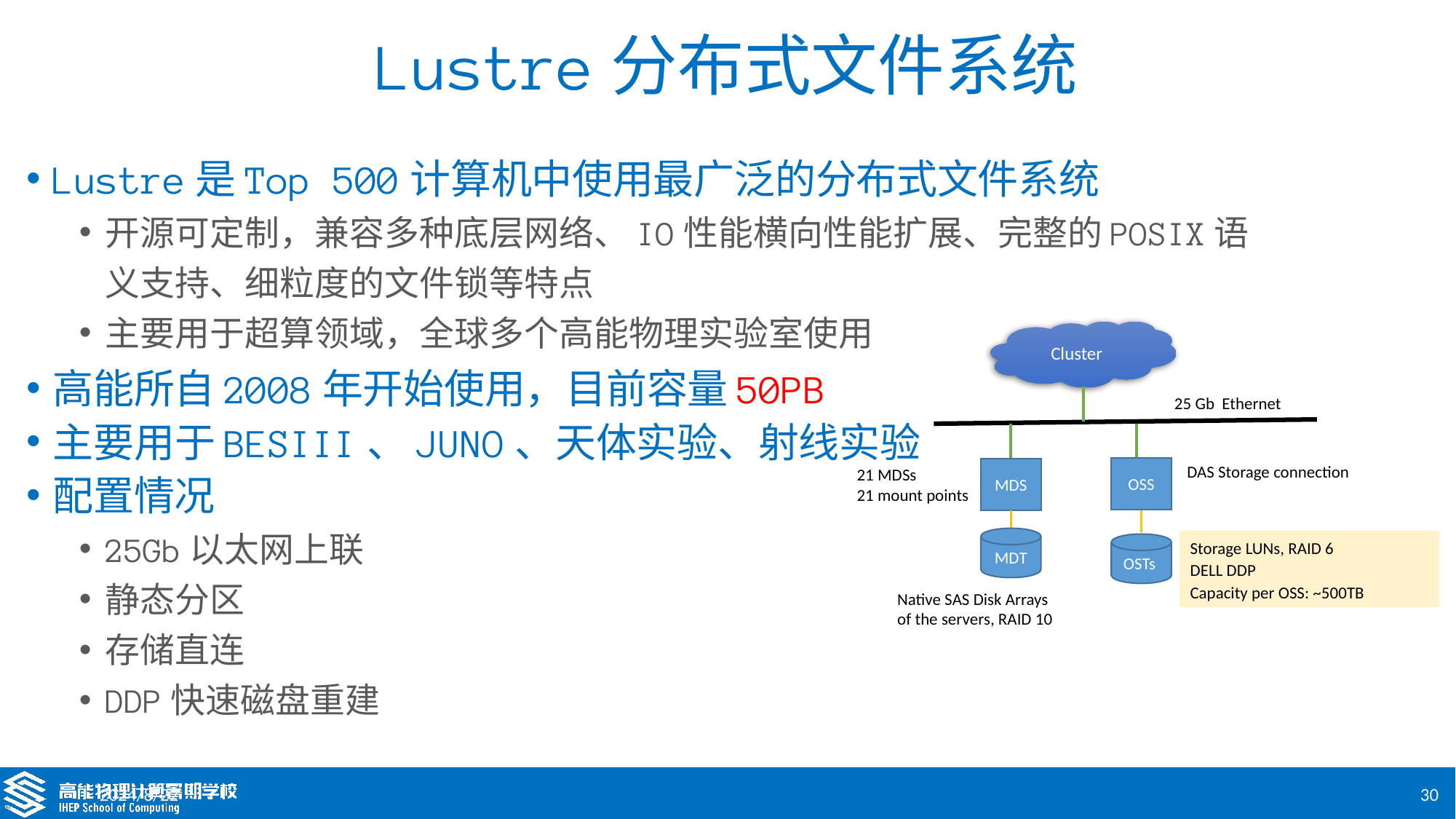

# Lustre分布式文件系统
Lustre是Top 500计算机中使用最广泛的分布式文件系统
开源可定制，兼容多种底层网络、IO性能横向性能扩展、完整的POSIX语义支持、细粒度的文件锁等特点
主要用于超算领域，全球多个高能物理实验室使用
高能所自2008年开始使用，目前容量50PB
主要用于BESIII、JUNO、天体实验、射线实验
配置情况
25Gb以太网上联
静态分区
存储直连
DDP快速磁盘重建

Cluster
25 Gb  Ethernet
DAS Storage connection
OSS
21 MDSs
21 mount points
MDS
MDT
Storage LUNs, RAID 6
DELL DDP
Capacity per OSS: ~500TB
OSTs
Native SAS Disk Arrays
of the servers, RAID 10
2024/8/22
30